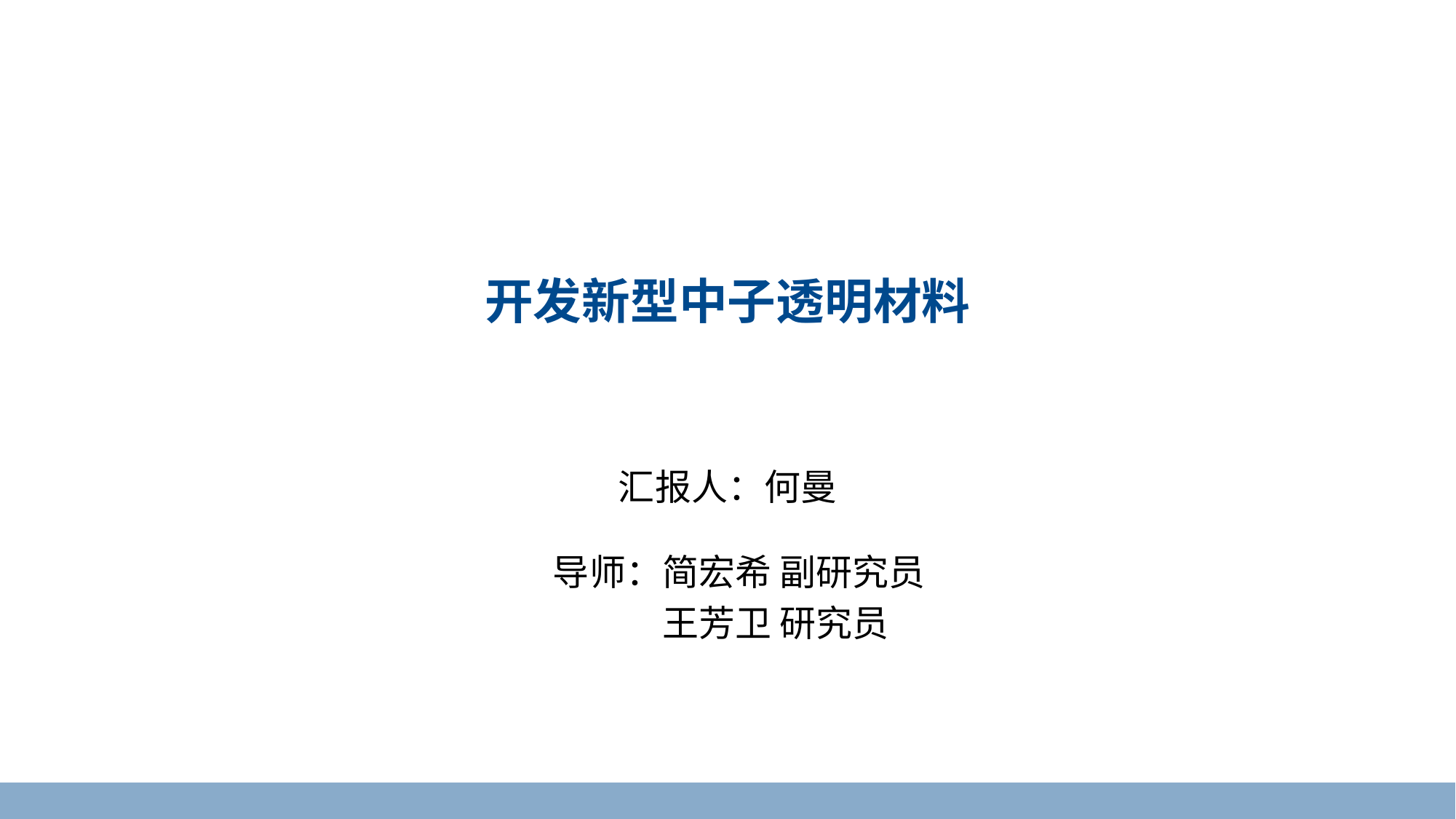

# 开发新型中子透明材料
汇报人：何曼

导师：简宏希 副研究员
    王芳卫 研究员